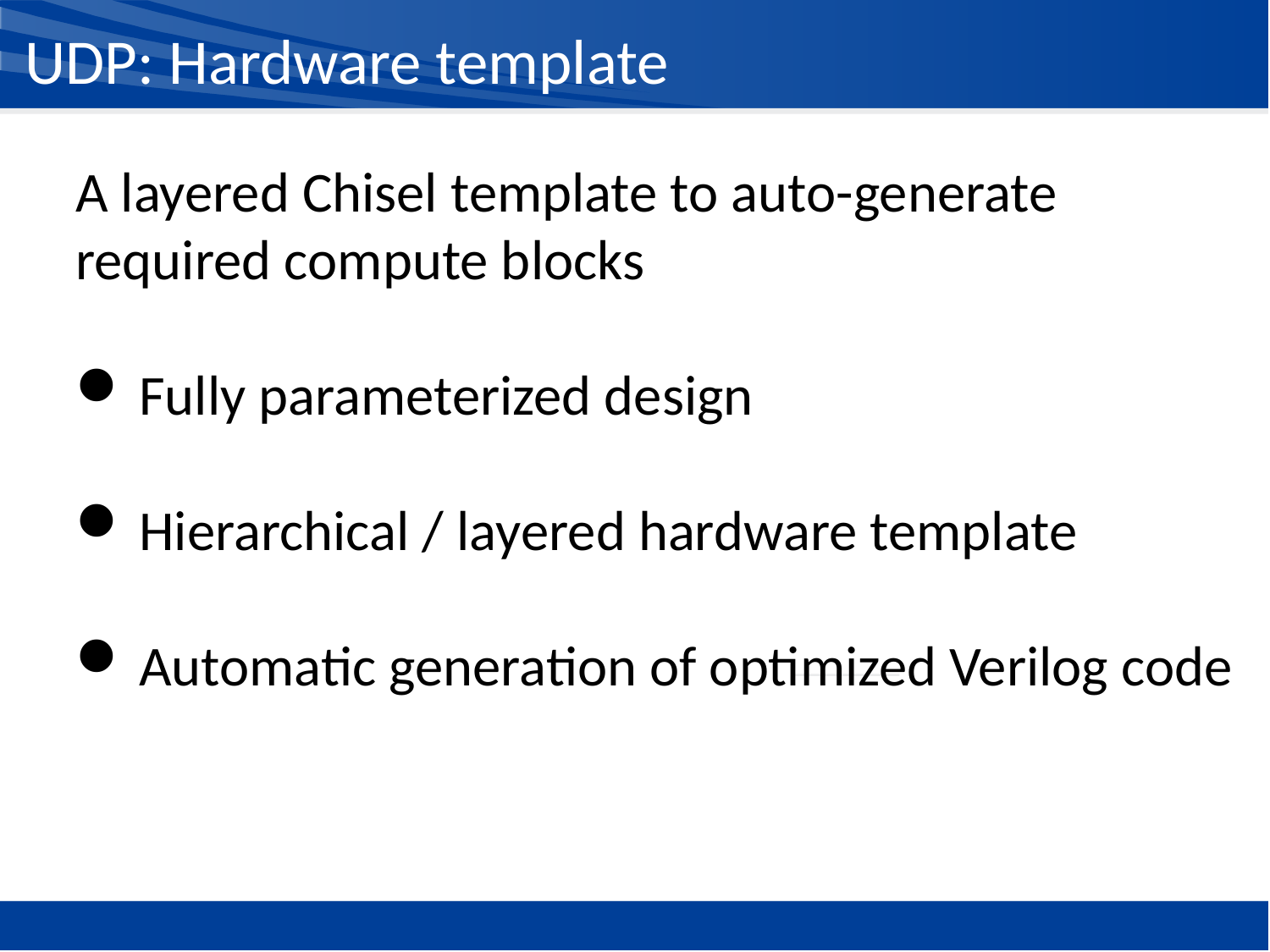

UDP: Hardware template
A layered Chisel template to auto-generate required compute blocks

Fully parameterized design

Hierarchical / layered hardware template

Automatic generation of optimized Verilog code
# 解决方案：映射与打包

Page 3/5
2026 FPGA